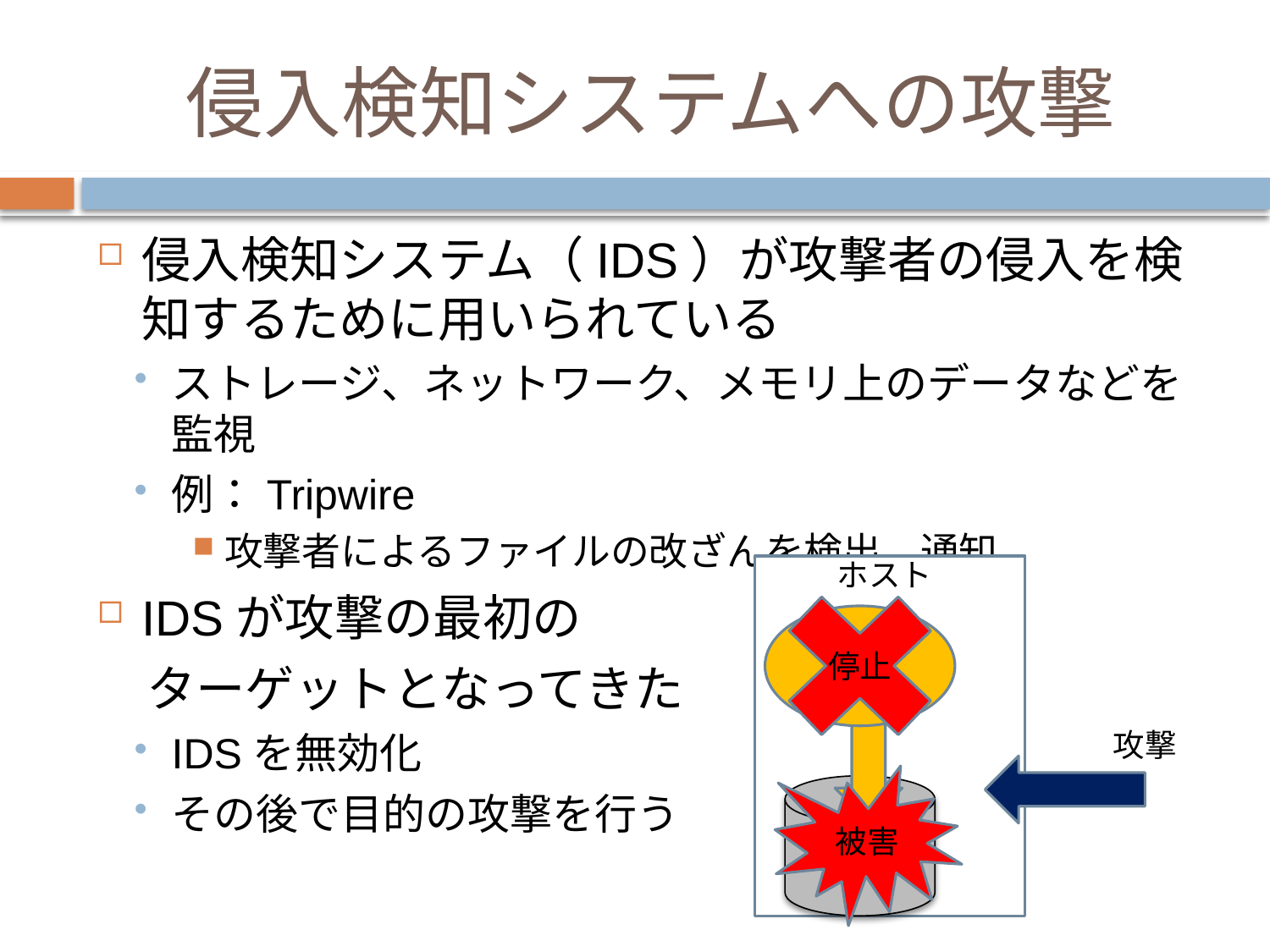

# 侵入検知システムへの攻撃
侵入検知システム（IDS）が攻撃者の侵入を検知するために用いられている
ストレージ、ネットワーク、メモリ上のデータなどを監視
例：Tripwire
攻撃者によるファイルの改ざんを検出、通知
IDSが攻撃の最初の
　ターゲットとなってきた
IDSを無効化
その後で目的の攻撃を行う
ホスト

停止
IDS

攻撃

被害